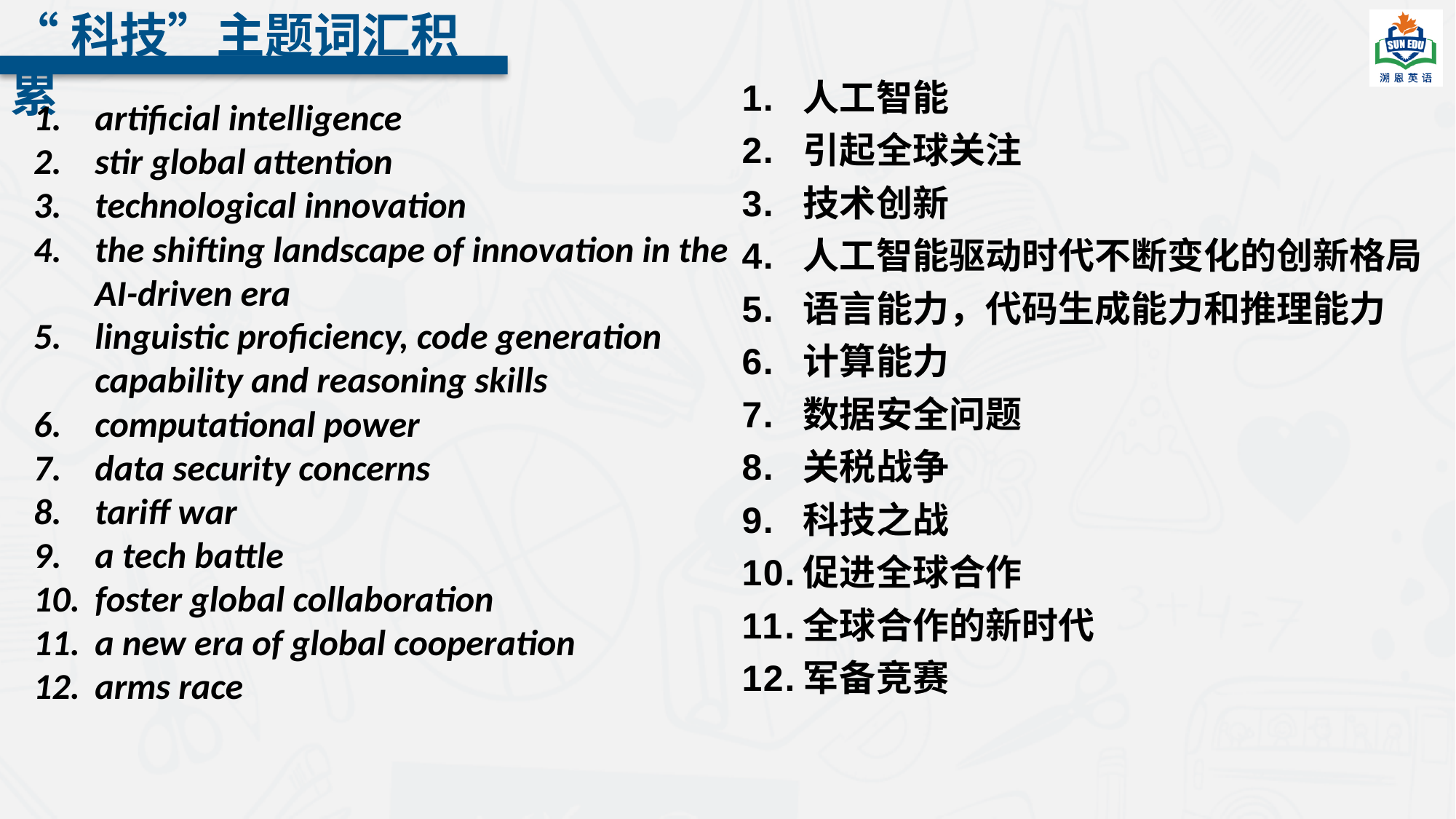

“科技”主题词汇积累

人工智能
引起全球关注
技术创新
人工智能驱动时代不断变化的创新格局
语言能力，代码生成能力和推理能力
计算能力
数据安全问题
关税战争
科技之战
促进全球合作
全球合作的新时代
军备竞赛
artificial intelligence
stir global attention
technological innovation
the shifting landscape of innovation in the AI-driven era
linguistic proficiency, code generation capability and reasoning skills
computational power
data security concerns
tariff war
a tech battle
foster global collaboration
a new era of global cooperation
arms race